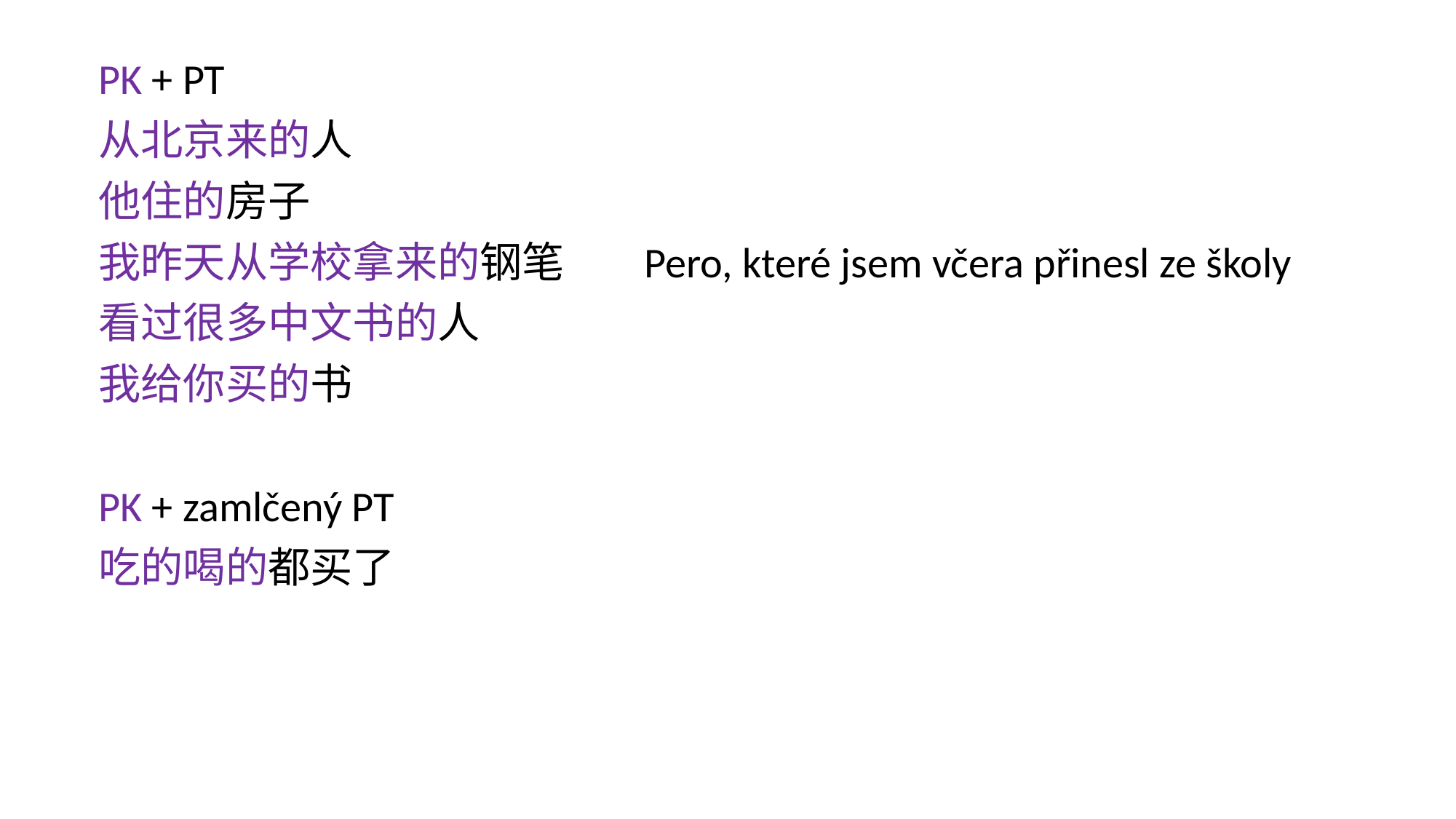

PK + PT
从北京来的人
他住的房子
我昨天从学校拿来的钢笔 	Pero, které jsem včera přinesl ze školy
看过很多中文书的人
我给你买的书

PK + zamlčený PT
吃的喝的都买了